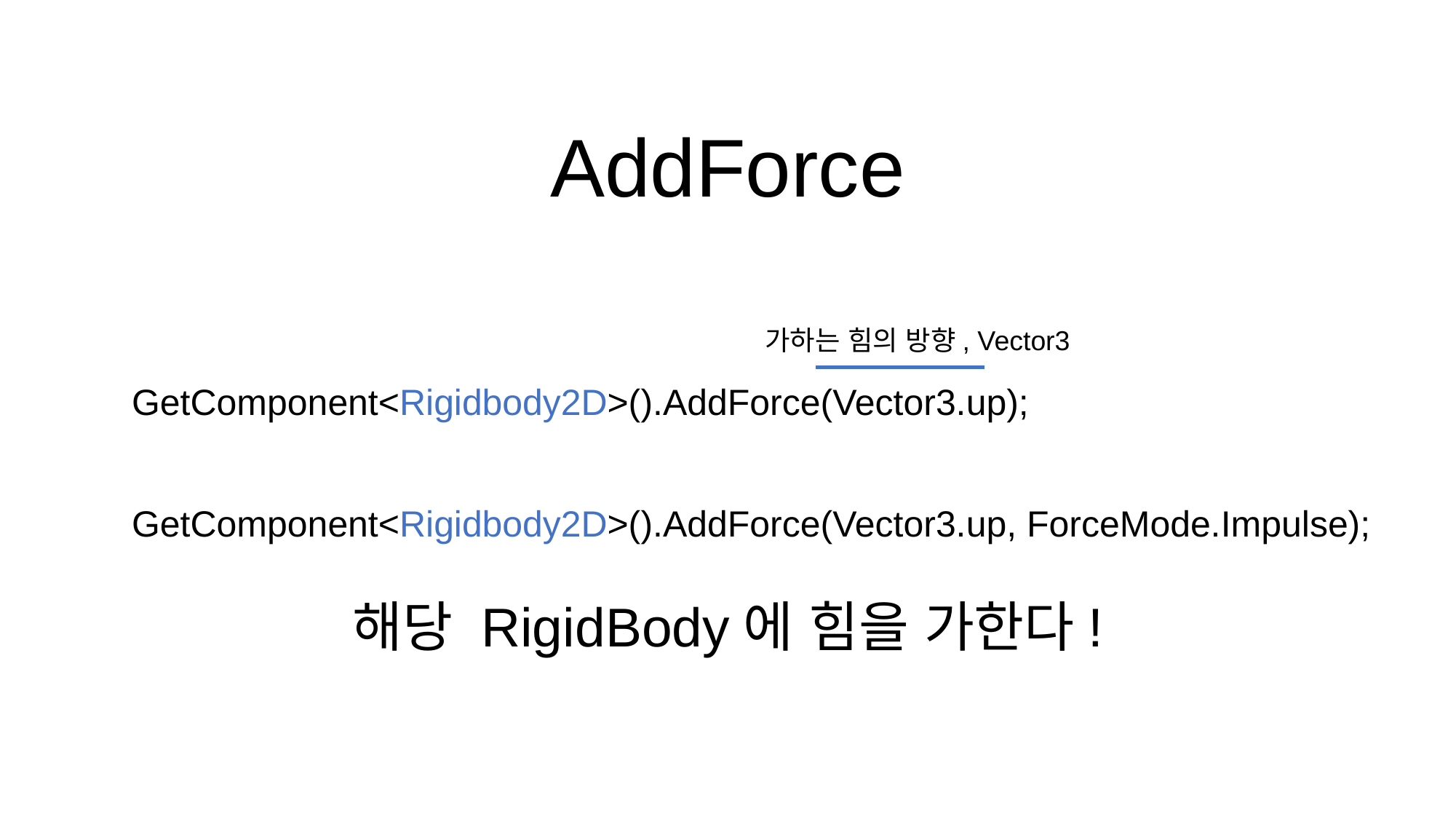

# AddForce
가하는 힘의 방향, Vector3
GetComponent<Rigidbody2D>().AddForce(Vector3.up);
GetComponent<Rigidbody2D>().AddForce(Vector3.up, ForceMode.Impulse);
해당 RigidBody에 힘을 가한다!